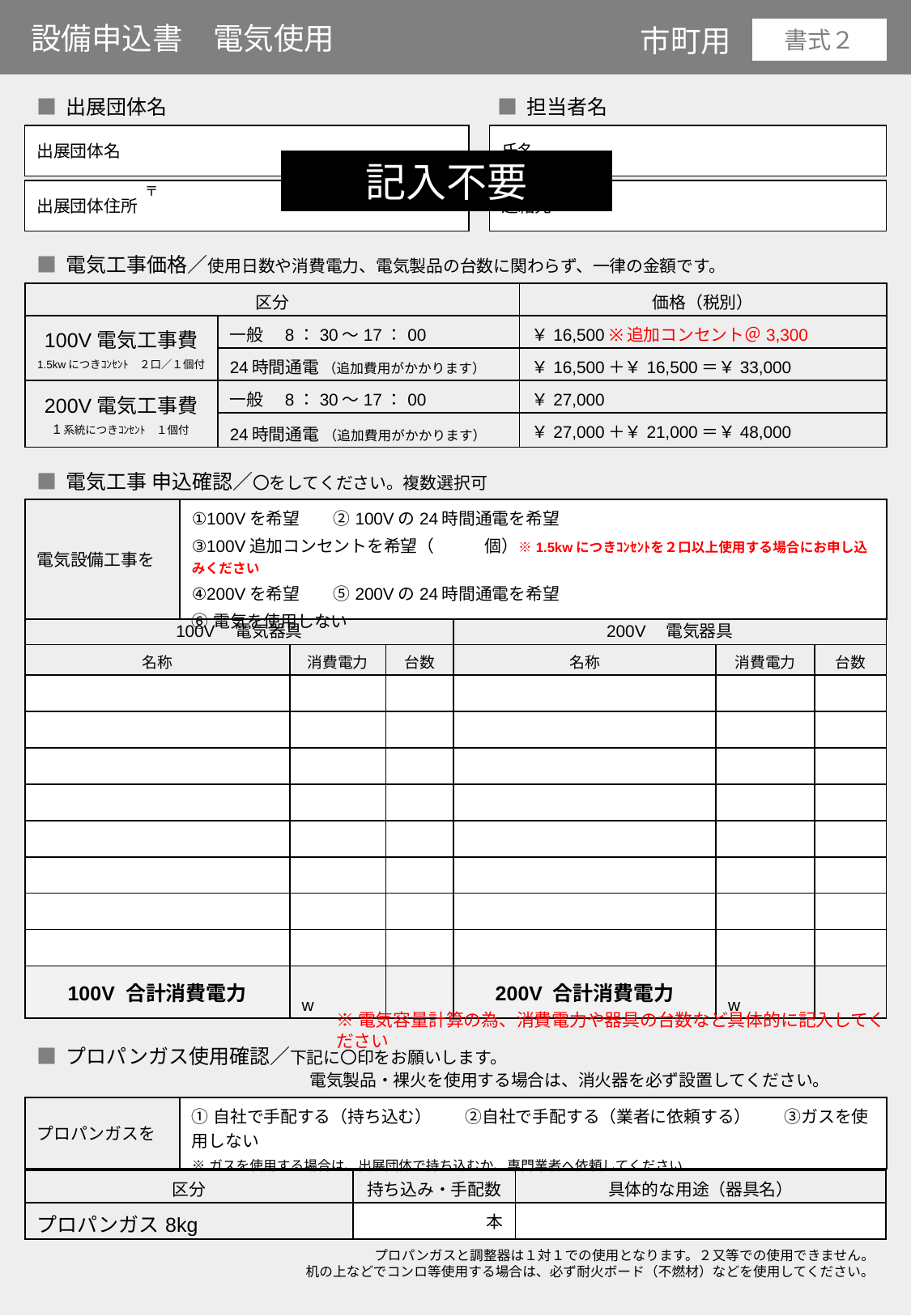

設備申込書　電気使用
市町用
書式２
■ 出展団体名
■ 担当者名
出展団体名
氏名
記入不要
〒
出展団体住所
連絡先
■ 電気工事価格／使用日数や消費電力、電気製品の台数に関わらず、一律の金額です。
| 区分 |  | 価格（税別） |
| --- | --- | --- |
| 100V電気工事費 1.5kwにつきｺﾝｾﾝﾄ　２口／１個付 | 一般　8：30～17：00 | ￥16,500 ※追加コンセント＠3,300 |
|  | 24時間通電 （追加費用がかかります） | ￥16,500＋￥16,500＝￥33,000 |
| 200V電気工事費 1系統につきｺﾝｾﾝﾄ　１個付 | 一般　8：30～17：00 | ￥27,000 |
|  | 24時間通電 （追加費用がかかります） | ￥27,000＋￥21,000＝￥48,000 |
■ 電気工事 申込確認／〇をしてください。複数選択可
| 電気設備工事を | ①100Vを希望　　②100Vの24時間通電を希望　 ③100V追加コンセントを希望（　　　個）※1.5kwにつきｺﾝｾﾝﾄを２口以上使用する場合にお申し込みください ④200Vを希望　　⑤200Vの24時間通電を希望 ⑥電気を使用しない |
| --- | --- |
| 100V　電気器具 |  |  | 200V　電気器具 |  |  |
| --- | --- | --- | --- | --- | --- |
| 名称 | 消費電力 | 台数 | 名称 | 消費電力 | 台数 |
|  |  |  |  |  |  |
|  |  |  |  |  |  |
|  |  |  |  |  |  |
|  |  |  |  |  |  |
|  |  |  |  |  |  |
|  |  |  |  |  |  |
|  |  |  |  |  |  |
|  |  |  |  |  |  |
| 100V 合計消費電力 | w |  | 200V 合計消費電力 | w |  |
※電気容量計算の為、消費電力や器具の台数など具体的に記入してください
■ プロパンガス使用確認／下記に〇印をお願いします。
	　　　　　　　　　電気製品・裸火を使用する場合は、消火器を必ず設置してください。
| プロパンガスを | ①自社で手配する（持ち込む）　　②自社で手配する（業者に依頼する）　　③ガスを使用しない ※ガスを使用する場合は、出展団体で持ち込むか、専門業者へ依頼してください |
| --- | --- |
| 区分 | 持ち込み・手配数 | 具体的な用途（器具名） |
| --- | --- | --- |
| プロパンガス8kg | 本 |  |
プロパンガスと調整器は１対１での使用となります。２又等での使用できません。
机の上などでコンロ等使用する場合は、必ず耐火ボード（不燃材）などを使用してください。